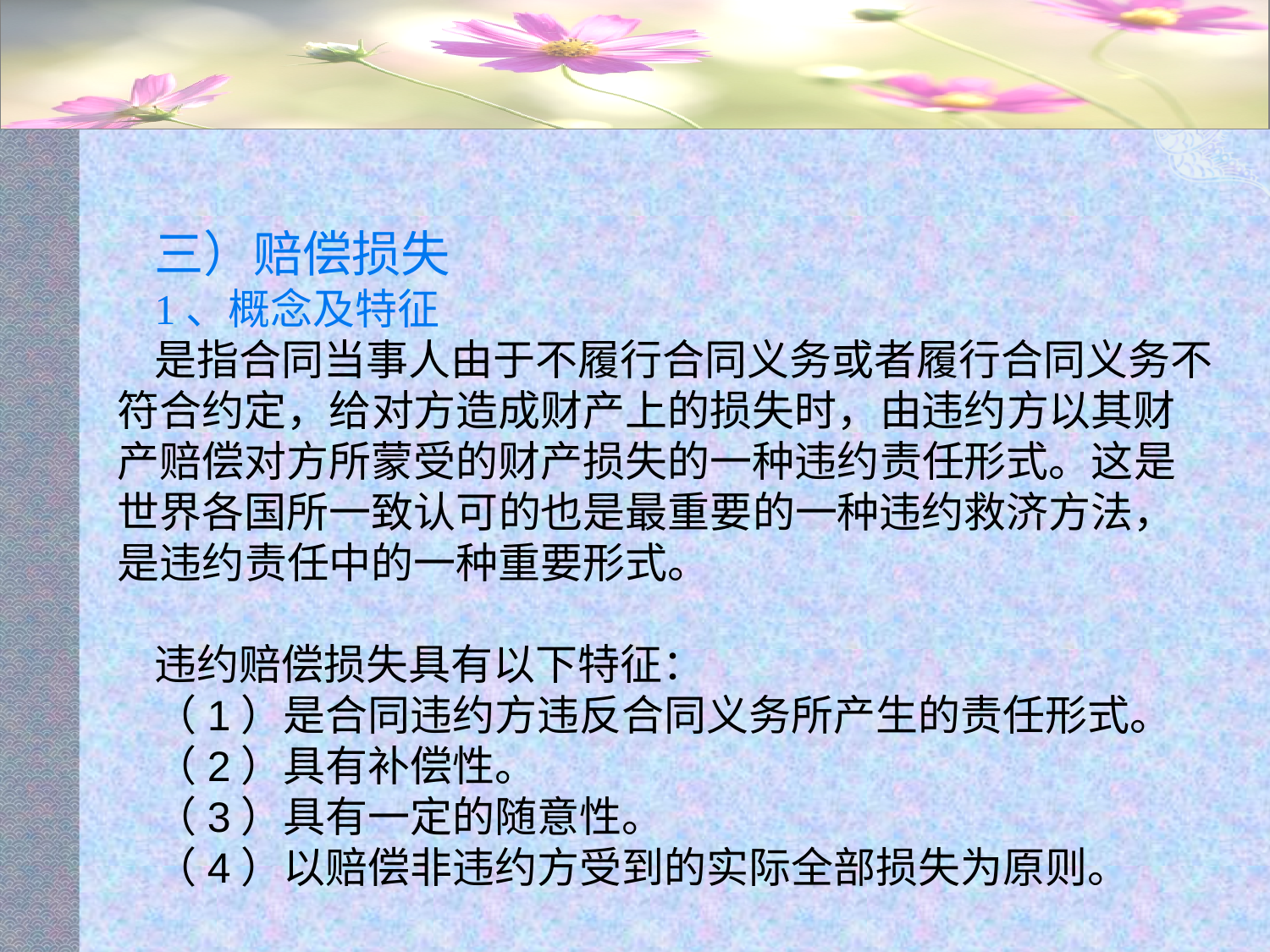

#
三）赔偿损失
1、概念及特征
是指合同当事人由于不履行合同义务或者履行合同义务不符合约定，给对方造成财产上的损失时，由违约方以其财产赔偿对方所蒙受的财产损失的一种违约责任形式。这是世界各国所一致认可的也是最重要的一种违约救济方法，是违约责任中的一种重要形式。

违约赔偿损失具有以下特征：
（1）是合同违约方违反合同义务所产生的责任形式。
（2）具有补偿性。
（3）具有一定的随意性。
（4）以赔偿非违约方受到的实际全部损失为原则。